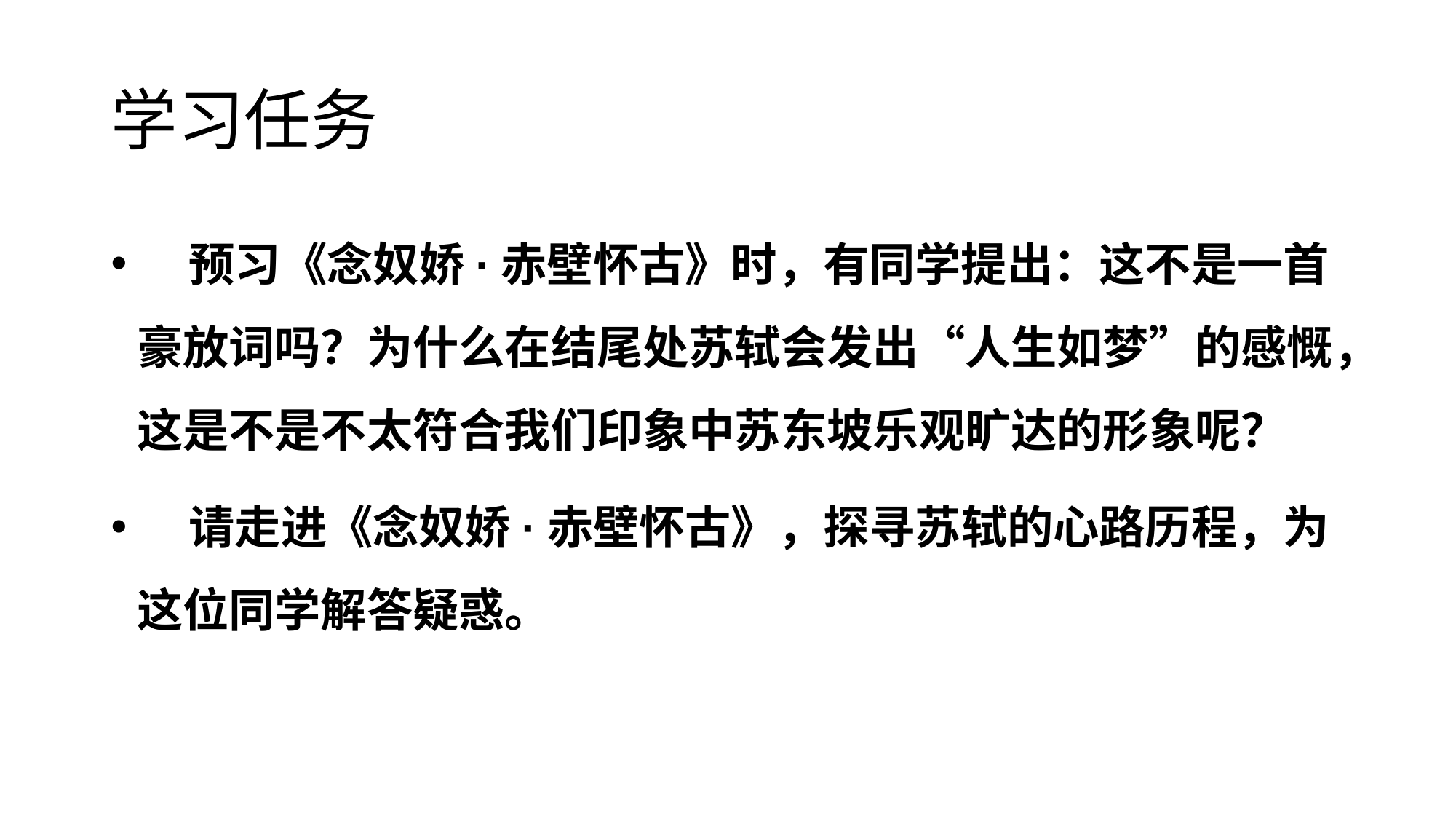

# 学习任务
    预习《念奴娇·赤壁怀古》时，有同学提出：这不是一首豪放词吗？为什么在结尾处苏轼会发出“人生如梦”的感慨，这是不是不太符合我们印象中苏东坡乐观旷达的形象呢？
    请走进《念奴娇·赤壁怀古》，探寻苏轼的心路历程，为这位同学解答疑惑。